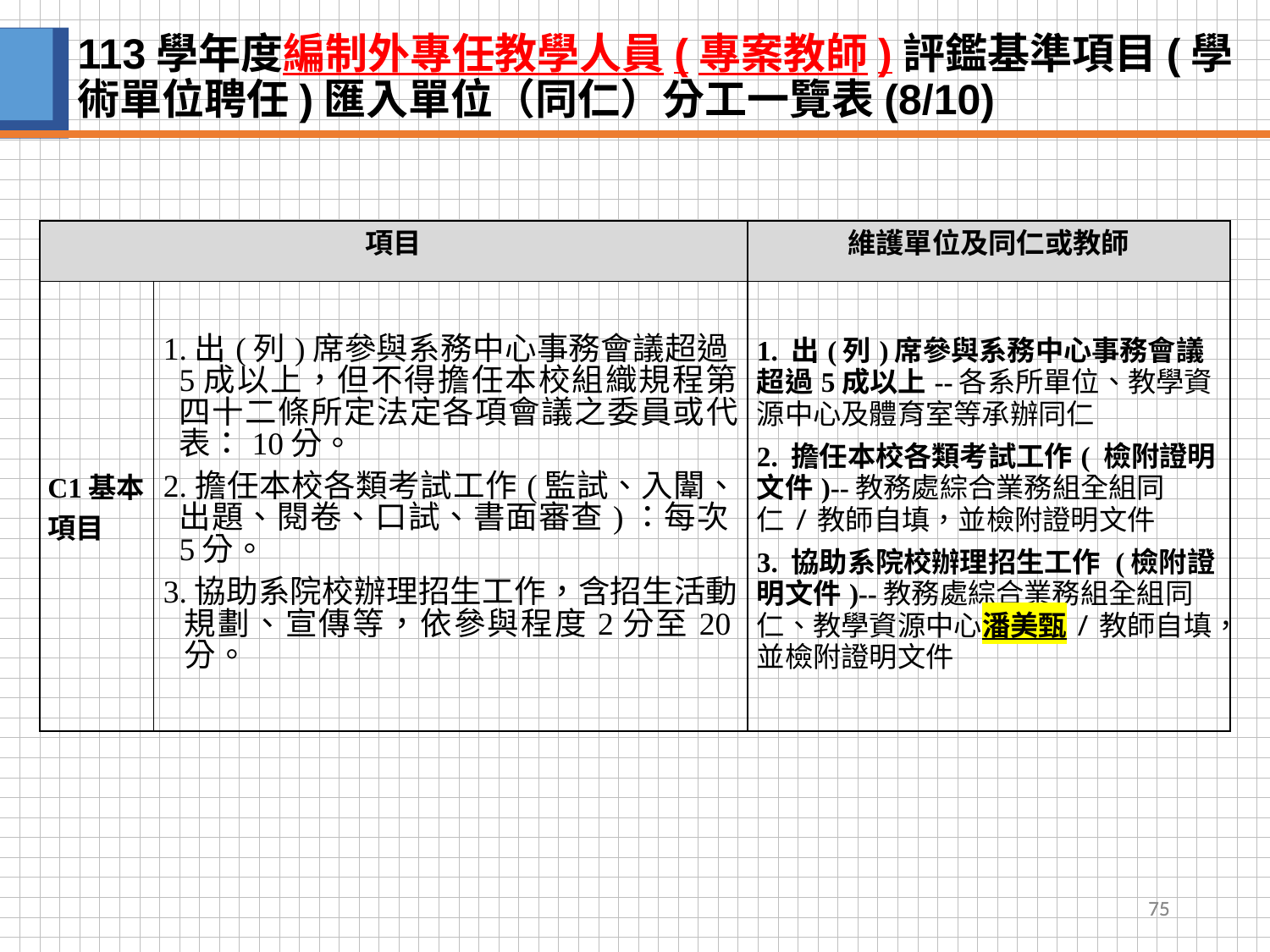

# 113學年度編制外專任教學人員(專案教師)評鑑基準項目(學術單位聘任)匯入單位（同仁）分工一覽表(8/10)
| 項目 |  | 維護單位及同仁或教師 |
| --- | --- | --- |
| C1基本項目 | 1.出(列)席參與系務中心事務會議超過5成以上，但不得擔任本校組織規程第四十二條所定法定各項會議之委員或代表：10分。 2.擔任本校各類考試工作(監試、入闈、出題、閱卷、口試、書面審查)：每次5分。 3.協助系院校辦理招生工作，含招生活動規劃、宣傳等，依參與程度2分至20分。 | 1. 出(列)席參與系務中心事務會議超過5成以上--各系所單位、教學資源中心及體育室等承辦同仁 2. 擔任本校各類考試工作( 檢附證明文件)--教務處綜合業務組全組同仁/教師自填，並檢附證明文件 3. 協助系院校辦理招生工作 (檢附證明文件)--教務處綜合業務組全組同仁、教學資源中心潘美甄/教師自填，並檢附證明文件 |
75